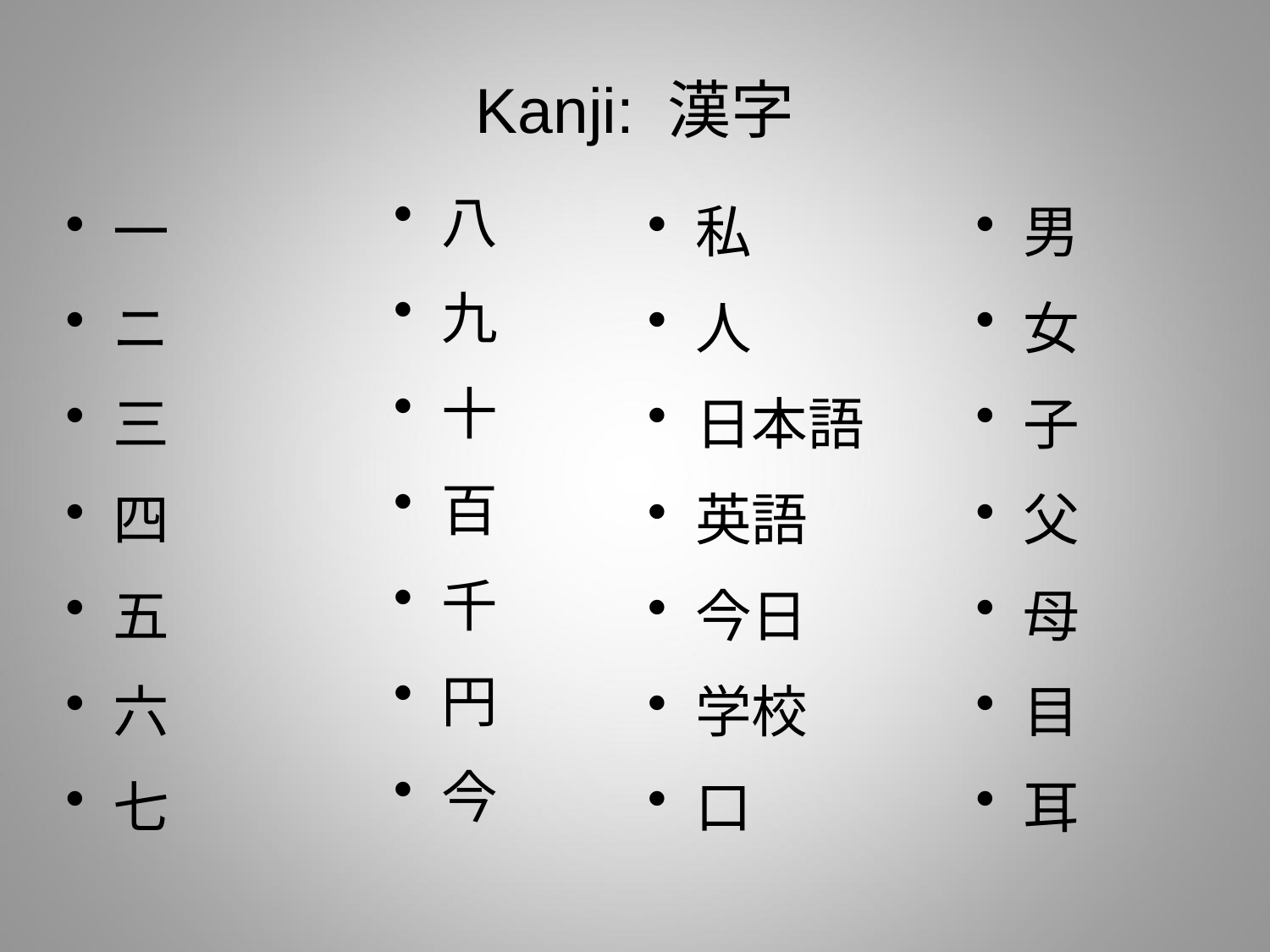

Kanji: 漢字

八
九
十
百
千
円
今
一
ニ
三
四
五
六
七
私
人
日本語
英語
今日
学校
口
男
女
子
父
母
目
耳